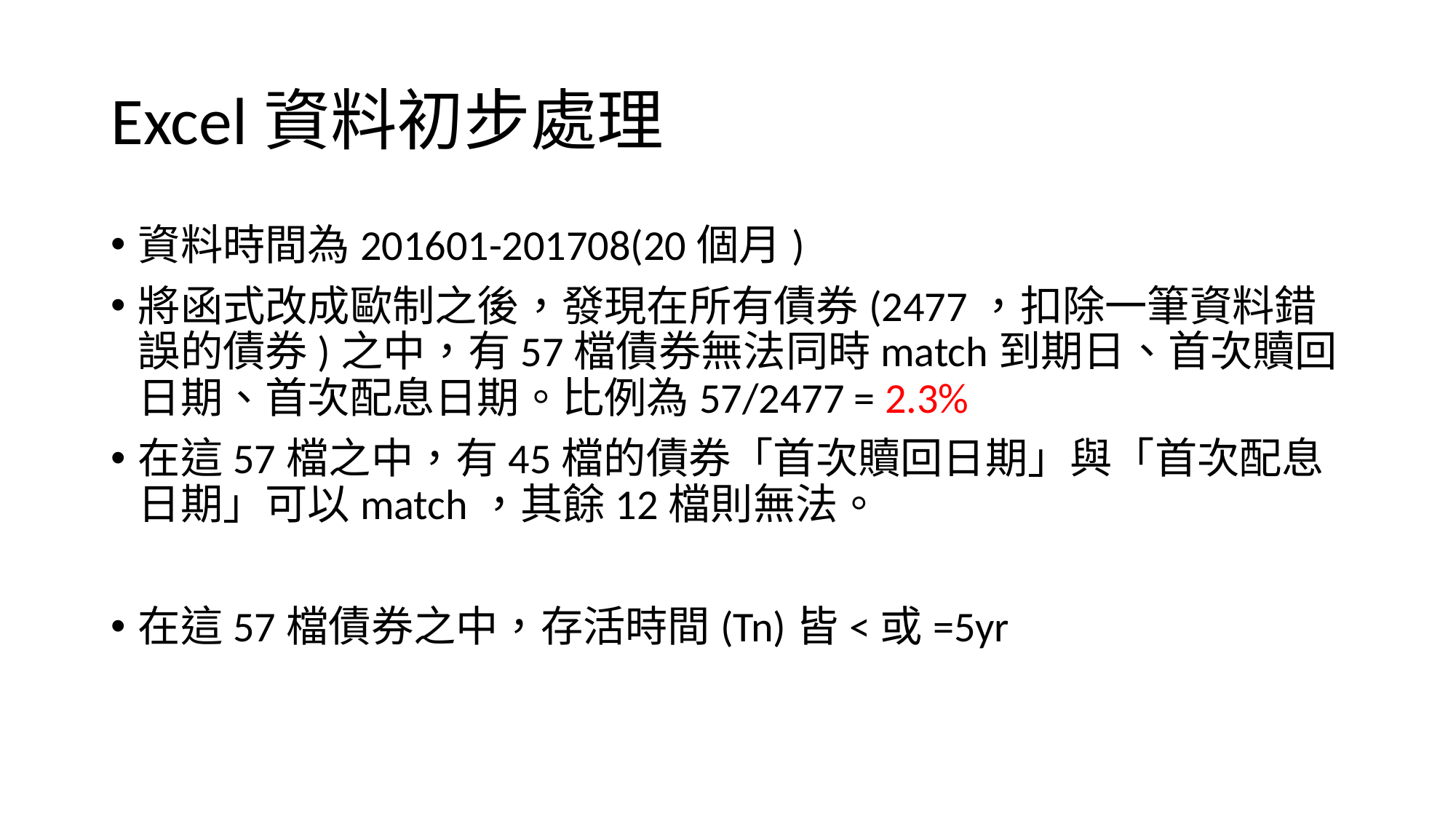

# Excel資料初步處理
資料時間為201601-201708(20個月)
將函式改成歐制之後，發現在所有債券(2477，扣除一筆資料錯誤的債券)之中，有57檔債券無法同時match到期日、首次贖回日期、首次配息日期。比例為57/2477 = 2.3%
在這57檔之中，有45檔的債券「首次贖回日期」與「首次配息日期」可以match，其餘12檔則無法。

在這57檔債券之中，存活時間(Tn)皆<或=5yr